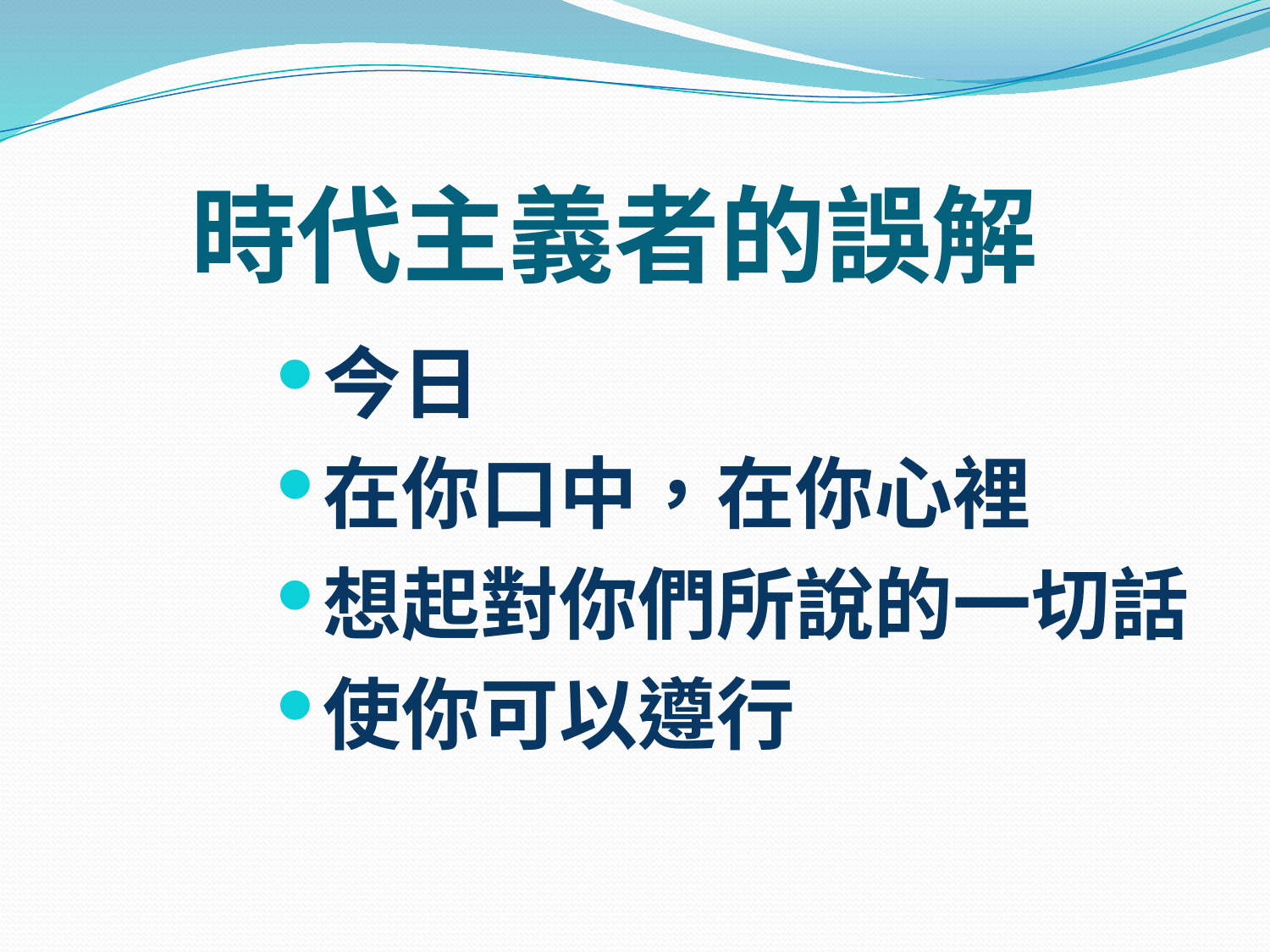

# 時代主義者的誤解
今日
在你口中，在你心裡
想起對你們所說的一切話
使你可以遵行